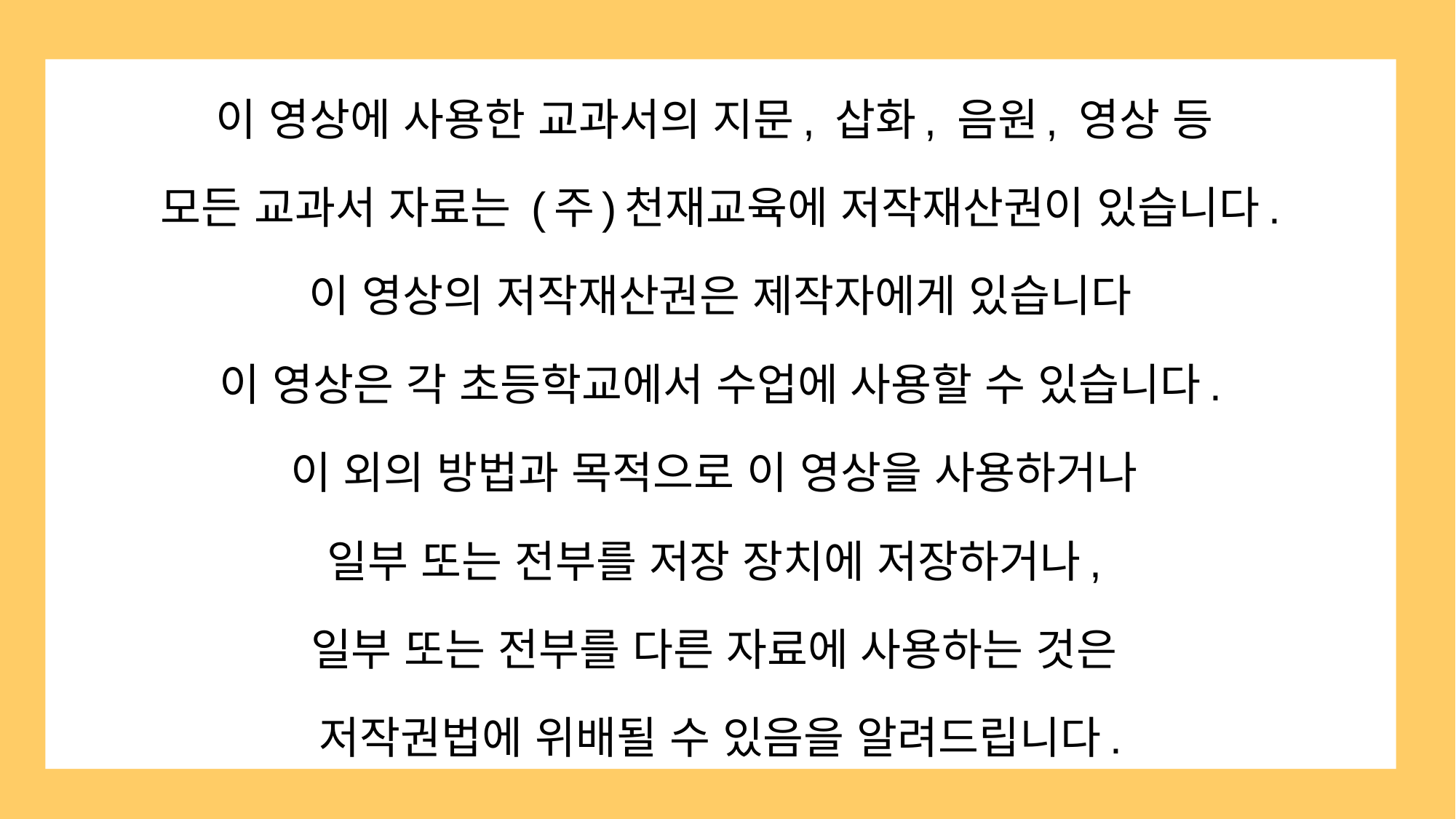

이 영상에 사용한 교과서의 지문, 삽화, 음원, 영상 등
모든 교과서 자료는 (주)천재교육에 저작재산권이 있습니다.
이 영상의 저작재산권은 제작자에게 있습니다
이 영상은 각 초등학교에서 수업에 사용할 수 있습니다.
이 외의 방법과 목적으로 이 영상을 사용하거나
일부 또는 전부를 저장 장치에 저장하거나,
일부 또는 전부를 다른 자료에 사용하는 것은
저작권법에 위배될 수 있음을 알려드립니다.